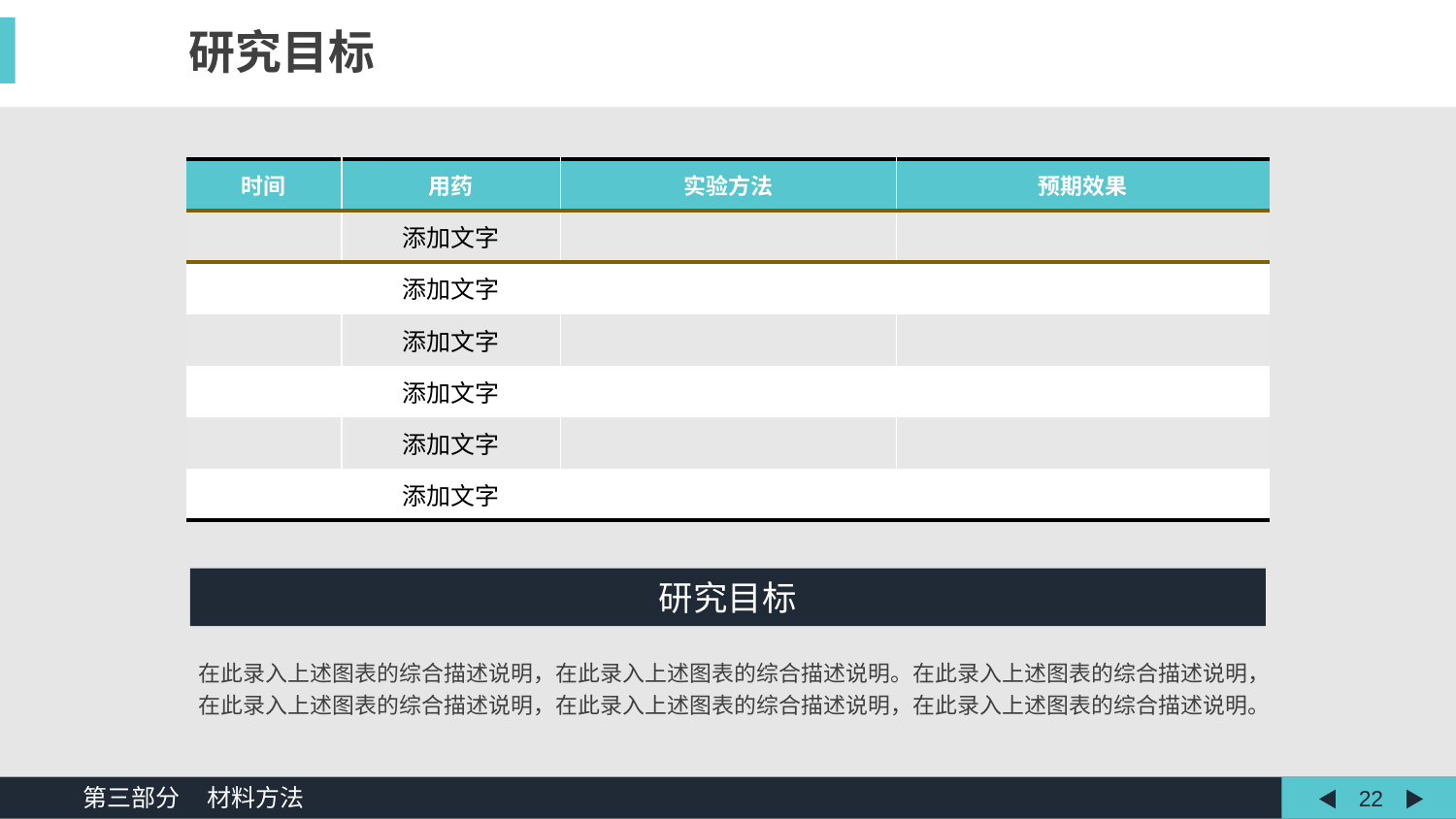

研究目标
| 时间 | 用药 | 实验方法 | 预期效果 |
| --- | --- | --- | --- |
|  | 添加文字 |  |  |
|  | 添加文字 |  |  |
|  | 添加文字 |  |  |
|  | 添加文字 |  |  |
|  | 添加文字 |  |  |
|  | 添加文字 |  |  |
研究目标
在此录入上述图表的综合描述说明，在此录入上述图表的综合描述说明。在此录入上述图表的综合描述说明，在此录入上述图表的综合描述说明，在此录入上述图表的综合描述说明，在此录入上述图表的综合描述说明。